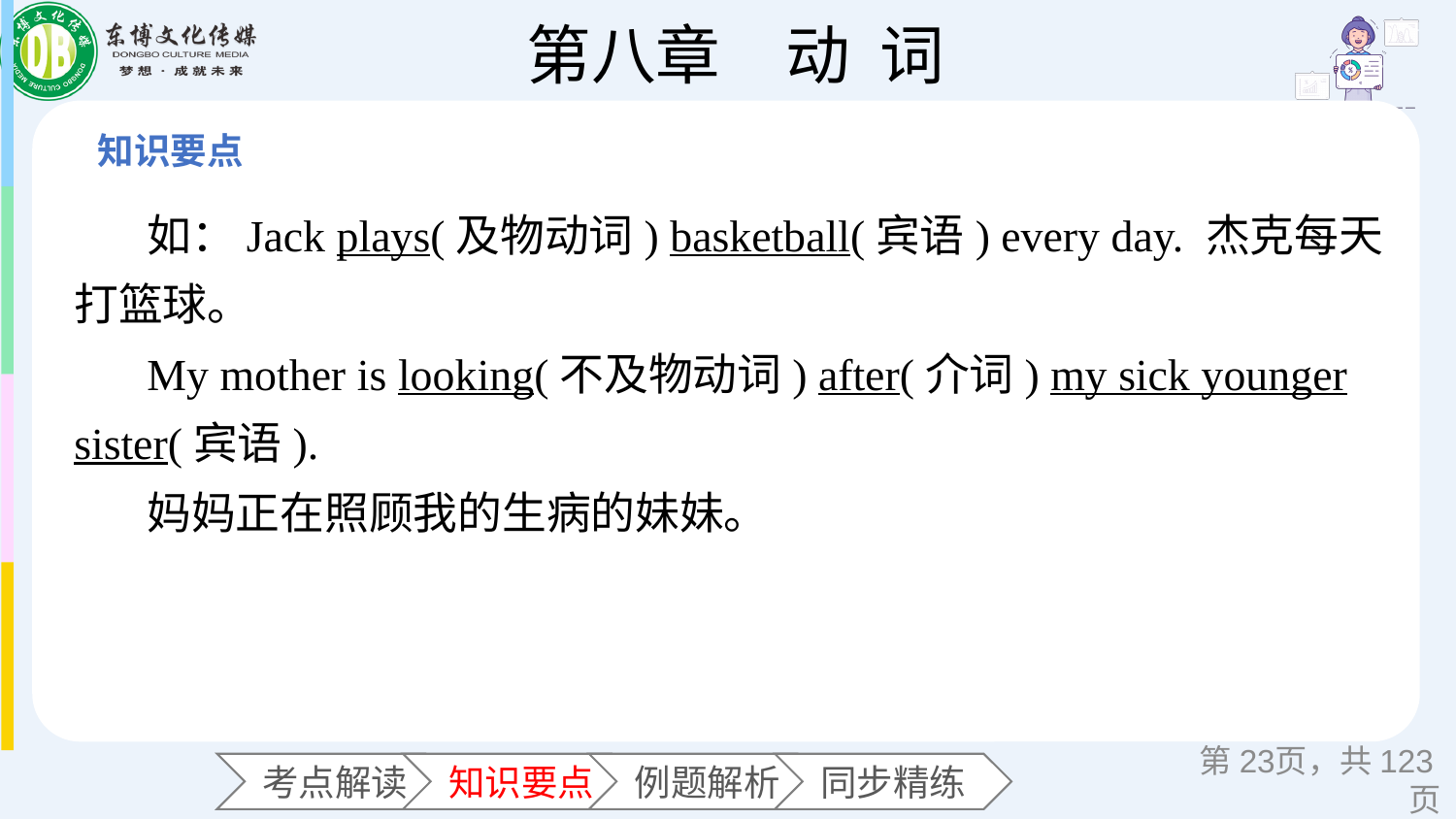

如：Jack plays(及物动词) basketball(宾语) every day. 杰克每天打篮球。
My mother is looking(不及物动词) after(介词) my sick younger sister(宾语).
妈妈正在照顾我的生病的妹妹。
第23页，共123页